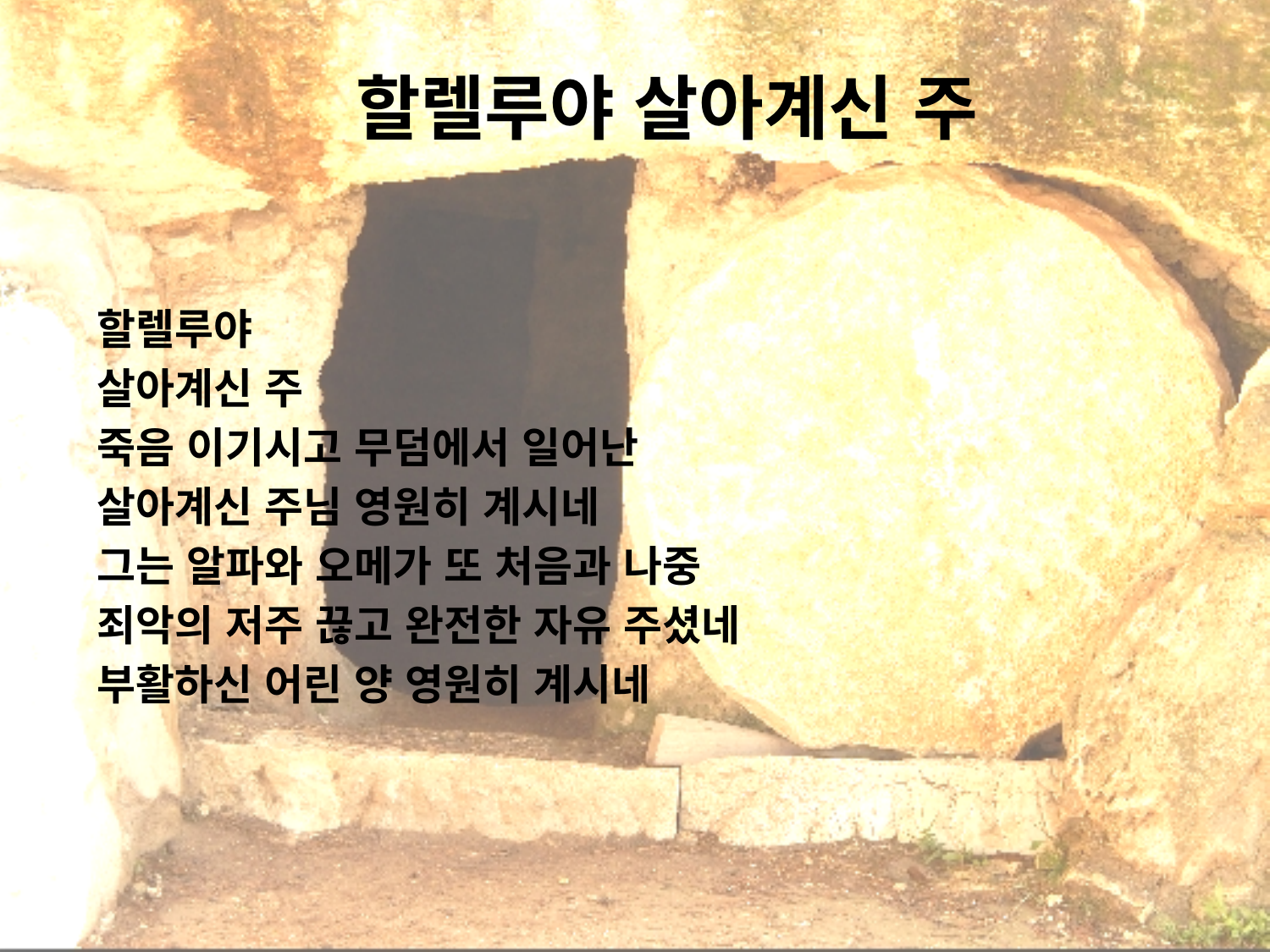

# 할렐루야 살아계신 주
할렐루야
살아계신 주
죽음 이기시고 무덤에서 일어난
살아계신 주님 영원히 계시네
그는 알파와 오메가 또 처음과 나중
죄악의 저주 끊고 완전한 자유 주셨네
부활하신 어린 양 영원히 계시네